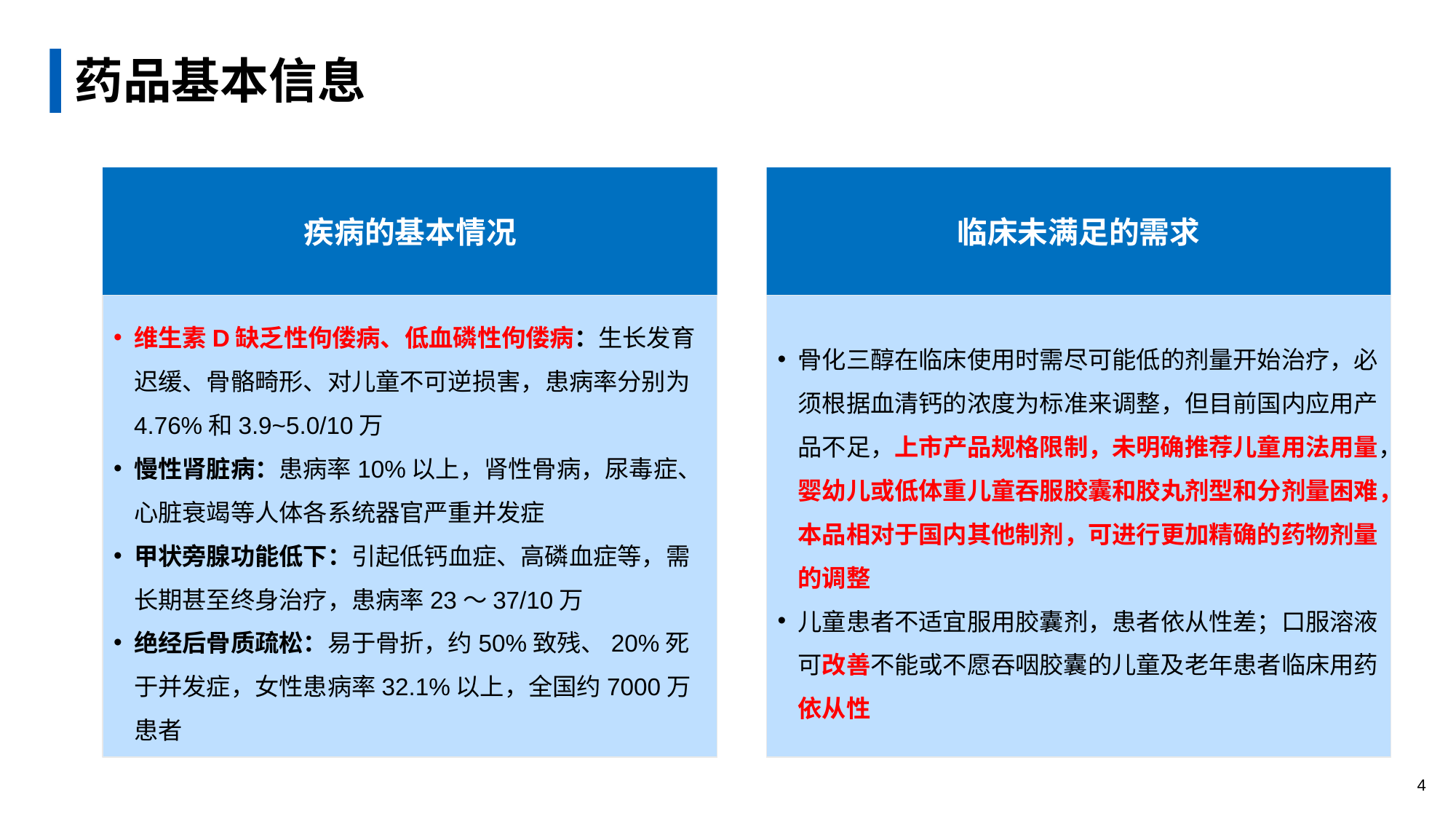

# 药品基本信息
疾病的基本情况
临床未满足的需求
维生素D缺乏性佝偻病、低血磷性佝偻病：生长发育迟缓、骨骼畸形、对儿童不可逆损害，患病率分别为4.76%和3.9~5.0/10万
慢性肾脏病：患病率10%以上，肾性骨病，尿毒症、心脏衰竭等人体各系统器官严重并发症
甲状旁腺功能低下：引起低钙血症、高磷血症等，需长期甚至终身治疗，患病率23～37/10万
绝经后骨质疏松：易于骨折，约50%致残、20%死于并发症，女性患病率32.1%以上，全国约7000万患者
骨化三醇在临床使用时需尽可能低的剂量开始治疗，必须根据血清钙的浓度为标准来调整，但目前国内应用产品不足，上市产品规格限制，未明确推荐儿童用法用量，婴幼儿或低体重儿童吞服胶囊和胶丸剂型和分剂量困难，本品相对于国内其他制剂，可进行更加精确的药物剂量的调整
儿童患者不适宜服用胶囊剂，患者依从性差；口服溶液可改善不能或不愿吞咽胶囊的儿童及老年患者临床用药依从性